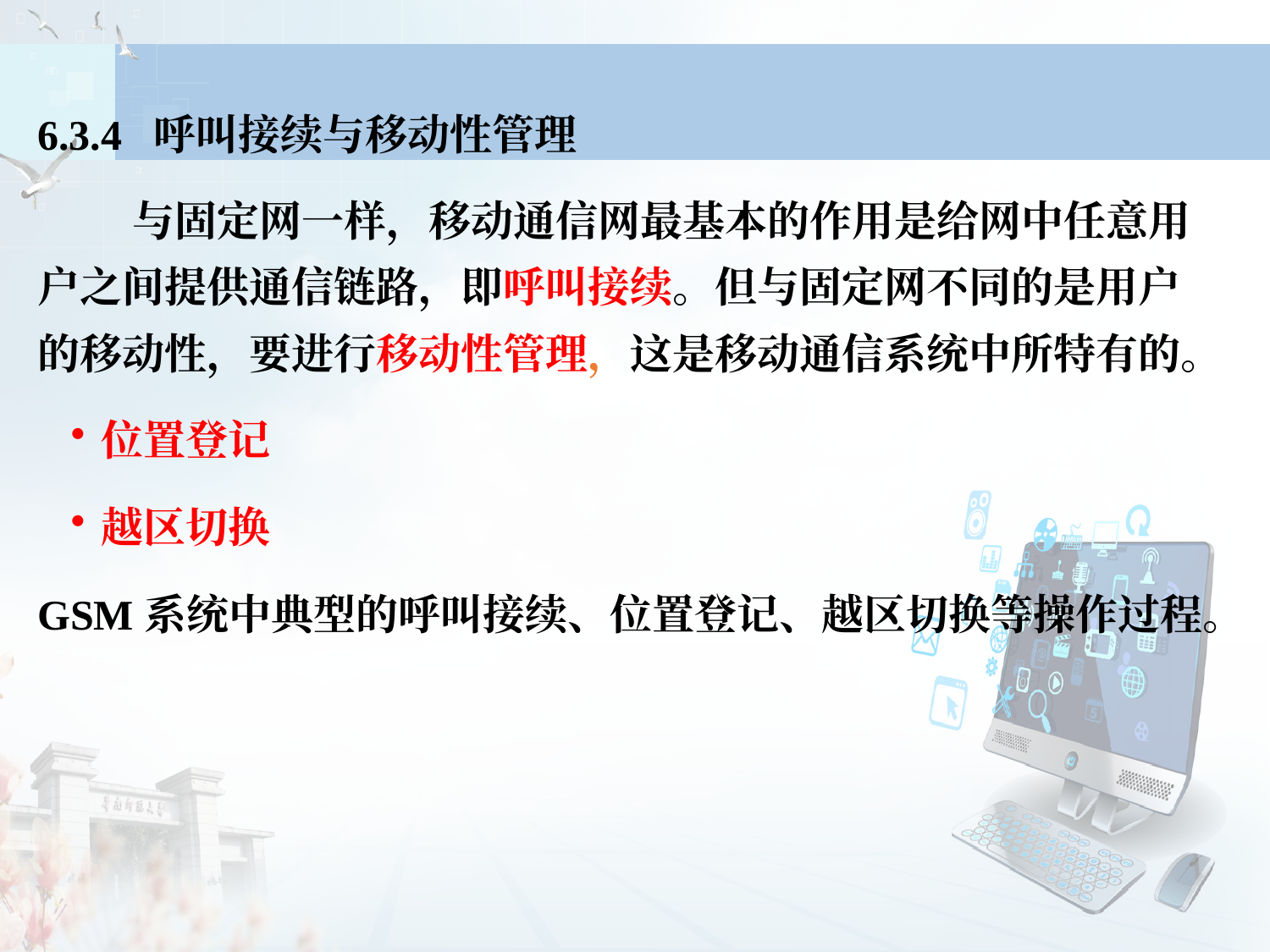

6.3.4  呼叫接续与移动性管理
        与固定网一样，移动通信网最基本的作用是给网中任意用户之间提供通信链路，即呼叫接续。但与固定网不同的是用户的移动性，要进行移动性管理，这是移动通信系统中所特有的。
位置登记
越区切换
GSM系统中典型的呼叫接续、位置登记、越区切换等操作过程。